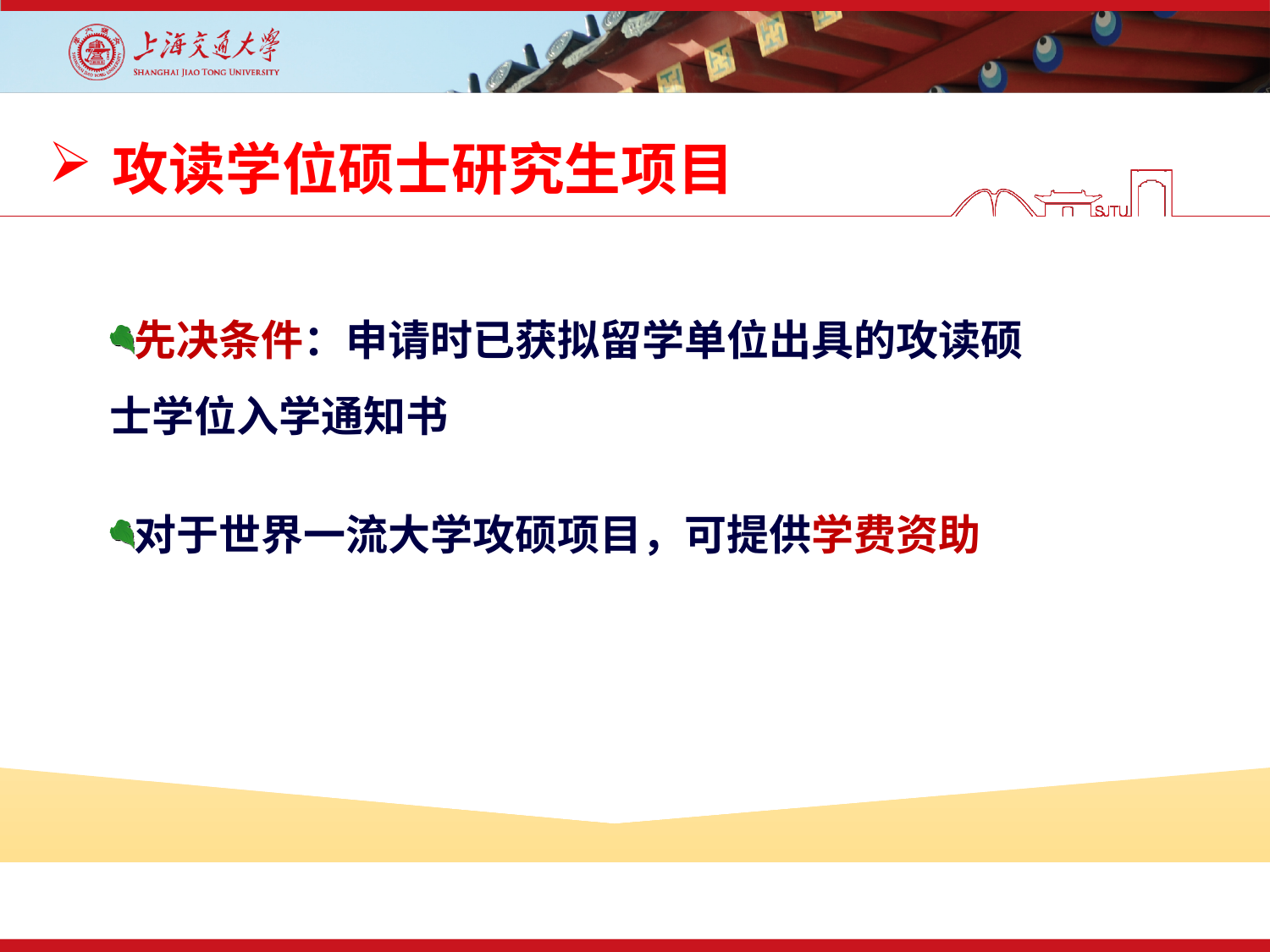

# 攻读学位硕士研究生项目
先决条件：申请时已获拟留学单位出具的攻读硕士学位入学通知书
对于世界一流大学攻硕项目，可提供学费资助